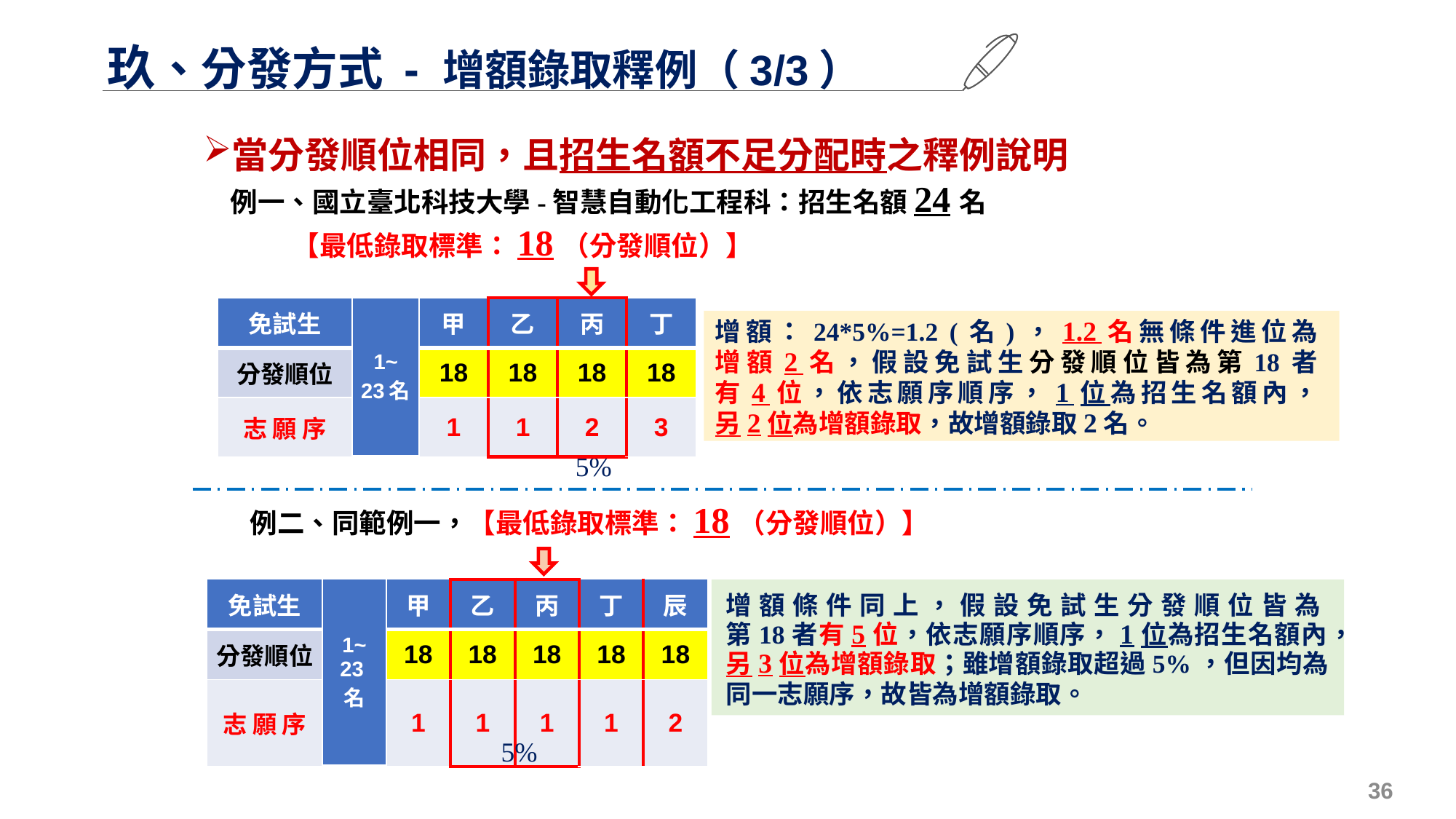

玖、分發方式 - 增額錄取釋例（3/3）
當分發順位相同，且招生名額不足分配時之釋例說明
例一、國立臺北科技大學-智慧自動化工程科：招生名額24名
          【最低錄取標準：18（分發順位）】

| 免試生 | 1~ 23名 | 甲 | 乙 | 丙 | 丁 |
| --- | --- | --- | --- | --- | --- |
| 分發順位 |  | 18 | 18 | 18 | 18 |
| 志 願 序 |  | 1 | 1 | 2 | 3 |
增額：24*5%=1.2 (名)，1.2名無條件進位為
增額2名，假設免試生分發順位皆為第18者
有4位，依志願序順序，1位為招生名額內，
另2位為增額錄取，故增額錄取2名。

5%
例二、同範例一，【最低錄取標準：18（分發順位）】

| 免試生 | 1~ 23名 | 甲 | 乙 | 丙 | 丁 | 辰 |
| --- | --- | --- | --- | --- | --- | --- |
| 分發順位 |  | 18 | 18 | 18 | 18 | 18 |
| 志 願 序 |  | 1 | 1 | 1 | 1 | 2 |

增額條件同上，假設免試生分發順位皆為
第18者有5位，依志願序順序，1位為招生名額內，另3位為增額錄取；雖增額錄取超過5%，但因均為同一志願序，故皆為增額錄取。
5%
36